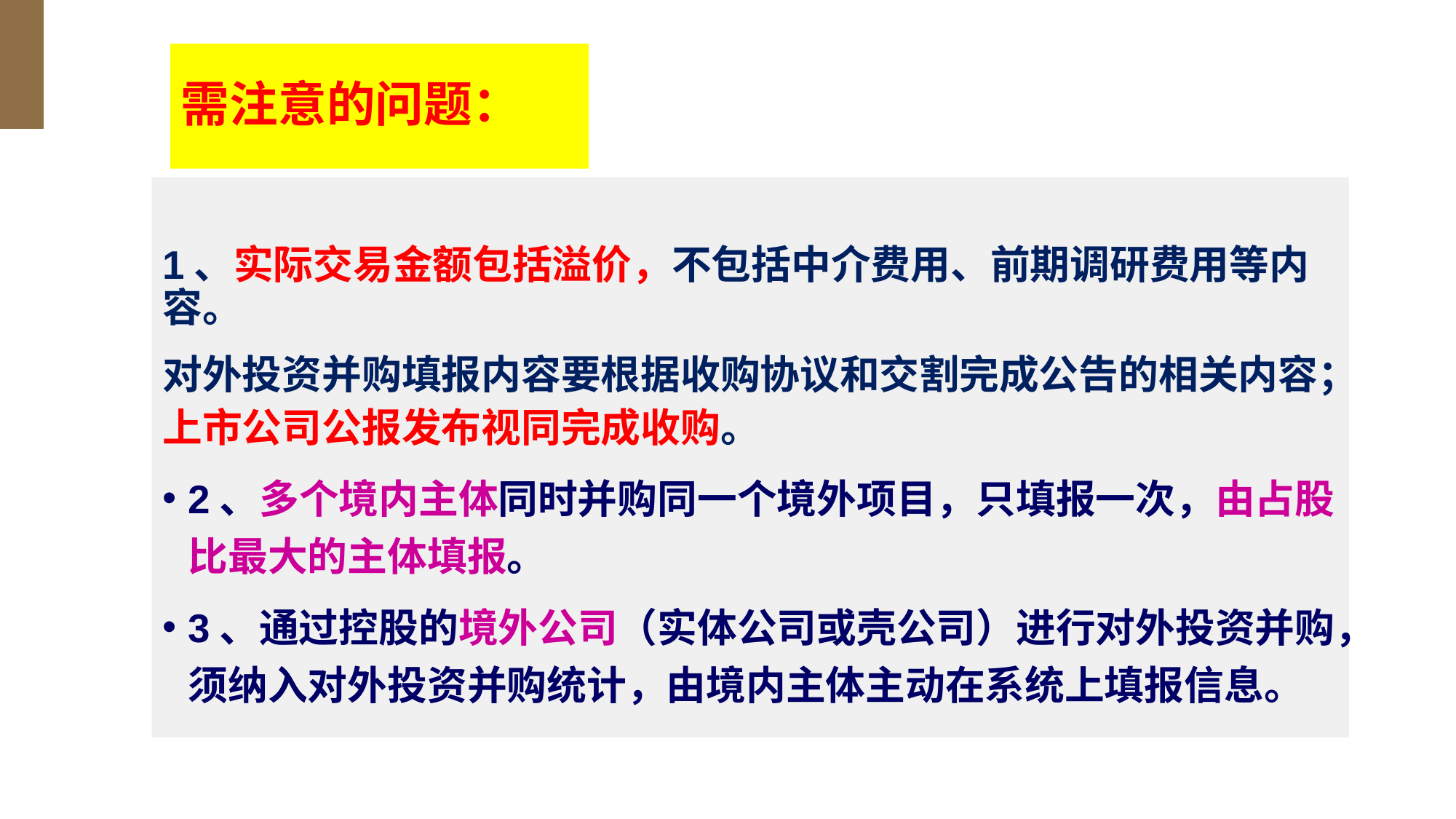

# 需注意的问题：

1、实际交易金额包括溢价，不包括中介费用、前期调研费用等内容。
对外投资并购填报内容要根据收购协议和交割完成公告的相关内容；上市公司公报发布视同完成收购。
2、多个境内主体同时并购同一个境外项目，只填报一次，由占股比最大的主体填报。
3、通过控股的境外公司（实体公司或壳公司）进行对外投资并购，须纳入对外投资并购统计，由境内主体主动在系统上填报信息。